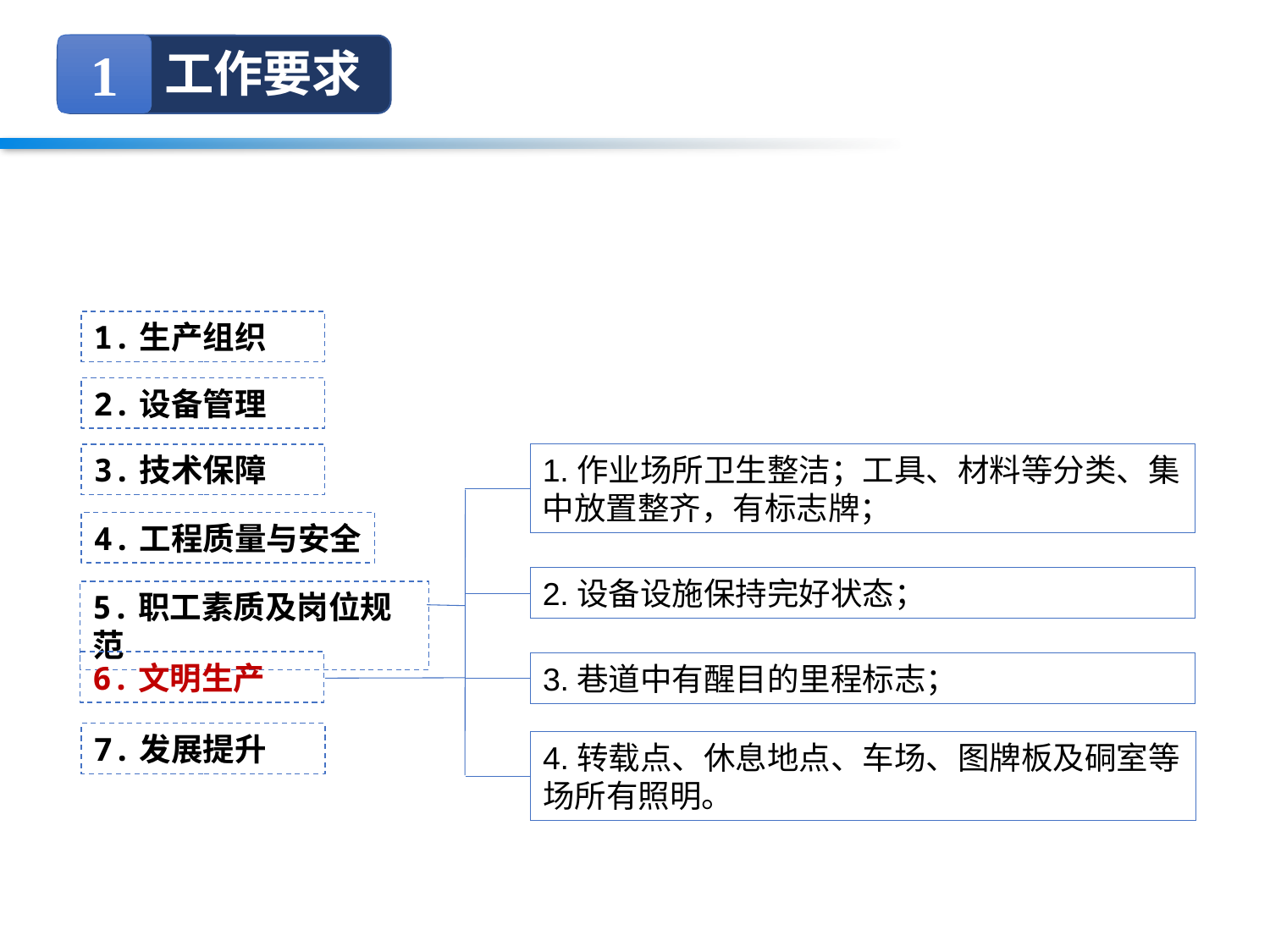

1

工作要求

1.生产组织
2.设备管理
3.技术保障
1.作业场所卫生整洁；工具、材料等分类、集中放置整齐，有标志牌；
4.工程质量与安全
2.设备设施保持完好状态；
5.职工素质及岗位规范
6.文明生产
3.巷道中有醒目的里程标志；
7.发展提升
4.转载点、休息地点、车场、图牌板及硐室等场所有照明。